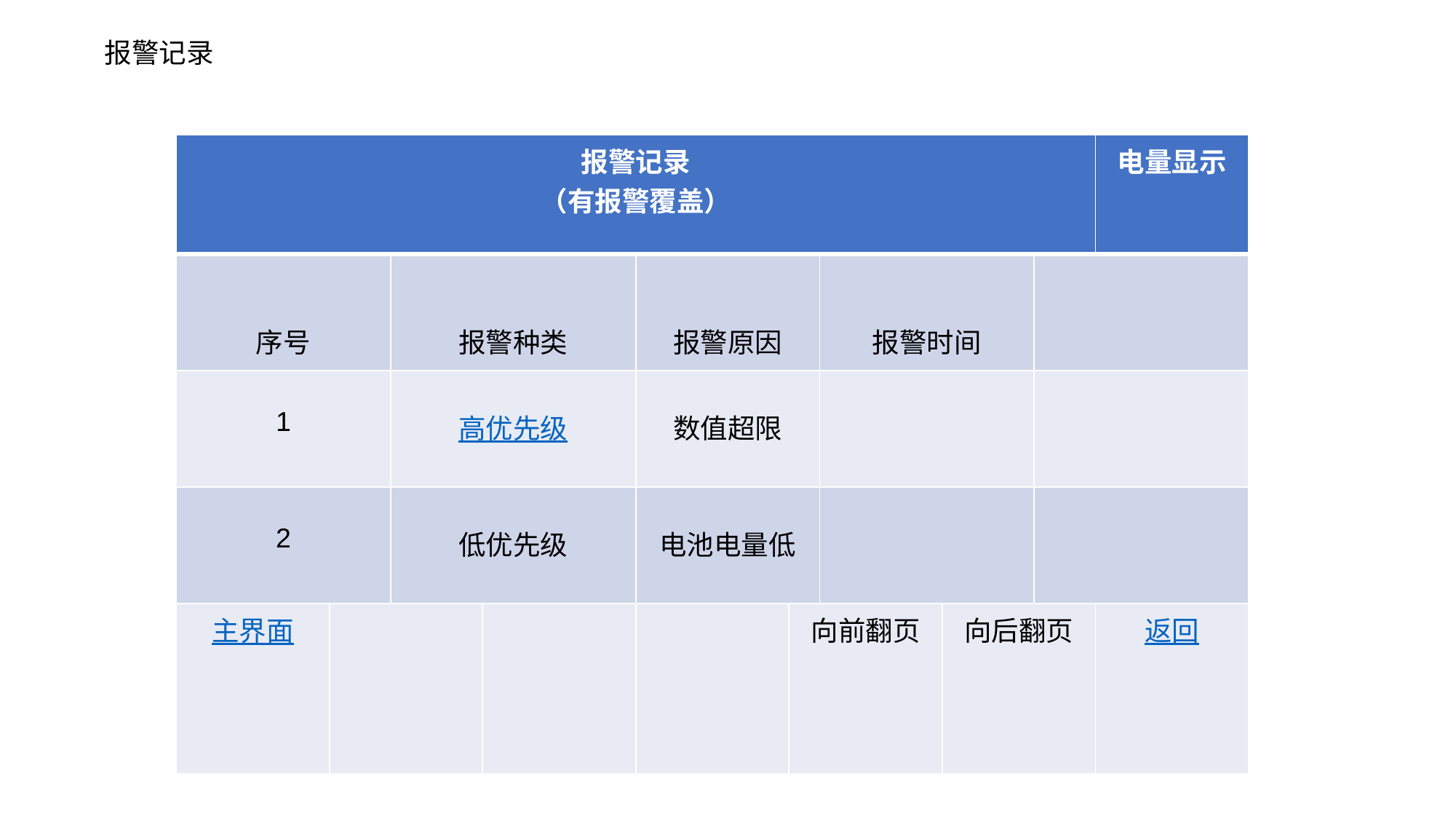

报警记录
| 报警记录 （有报警覆盖） |  |  |  |  |  |  |  |  | 电量显示 |
| --- | --- | --- | --- | --- | --- | --- | --- | --- | --- |
| 序号 |  | 报警种类 |  | 报警原因 |  | 报警时间 |  |  |  |
| 1 |  | 高优先级 |  | 数值超限 |  |  |  |  |  |
| 2 |  | 低优先级 |  | 电池电量低 |  |  |  |  |  |
| 主界面 |  |  |  |  | 向前翻页 |  | 向后翻页 |  | 返回 |